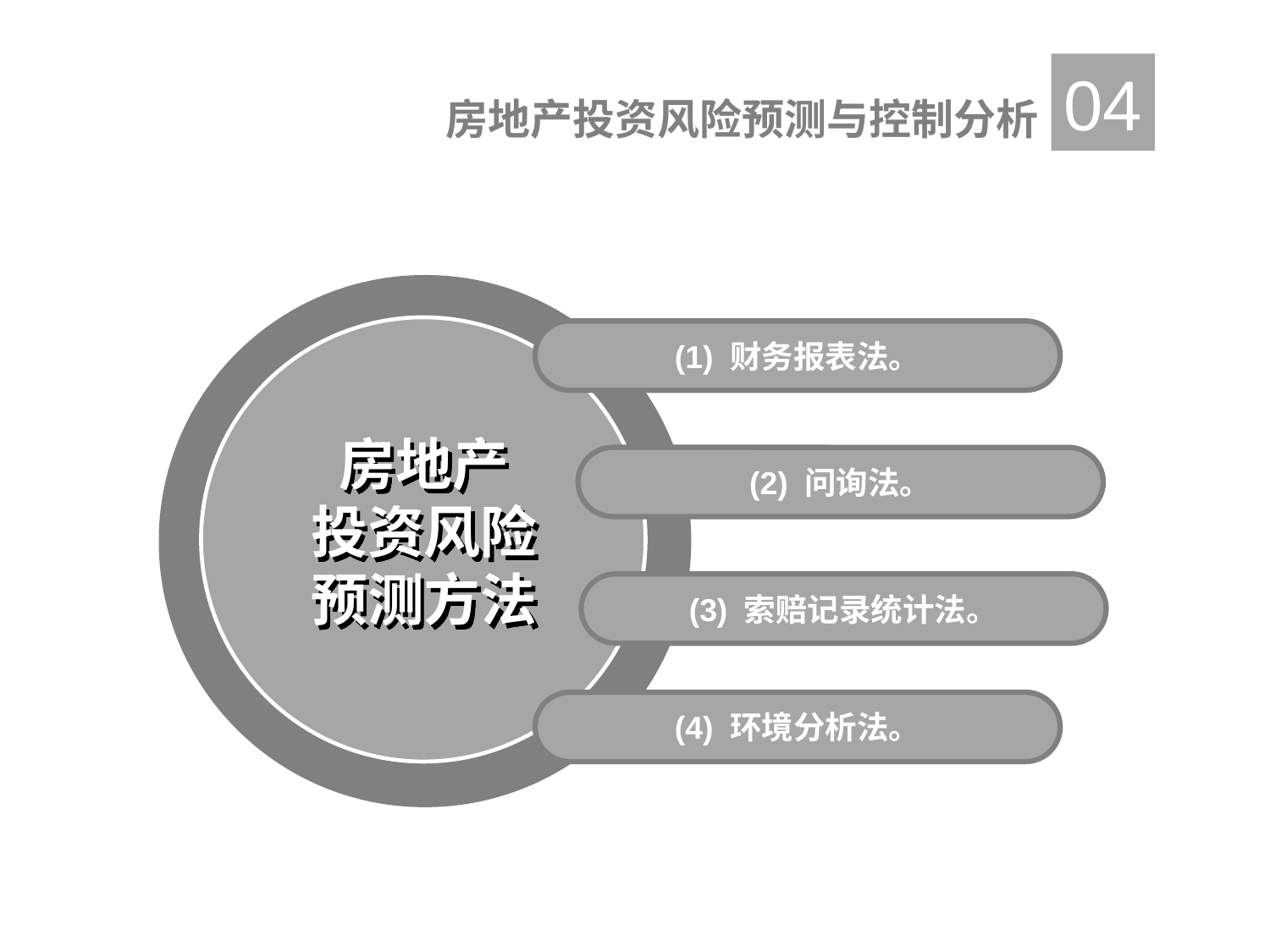

04
房地产投资风险预测与控制分析

(1) 财务报表法。
房地产
投资风险
预测方法
(2) 问询法。
(3) 索赔记录统计法。
(4) 环境分析法。